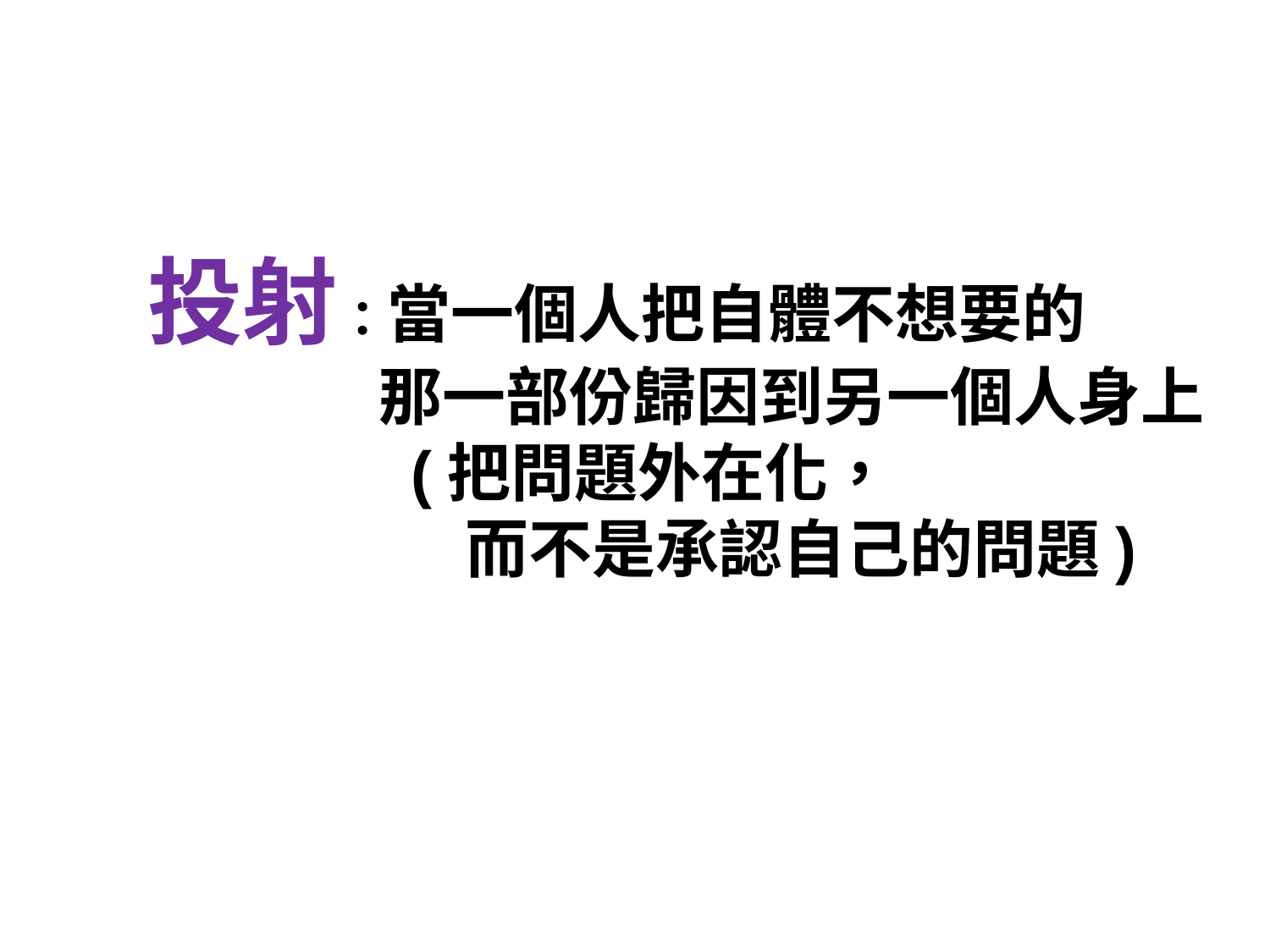

投射：當一個人把自體不想要的
               那一部份歸因到另一個人身上
               (把問題外在化，
                     而不是承認自己的問題)